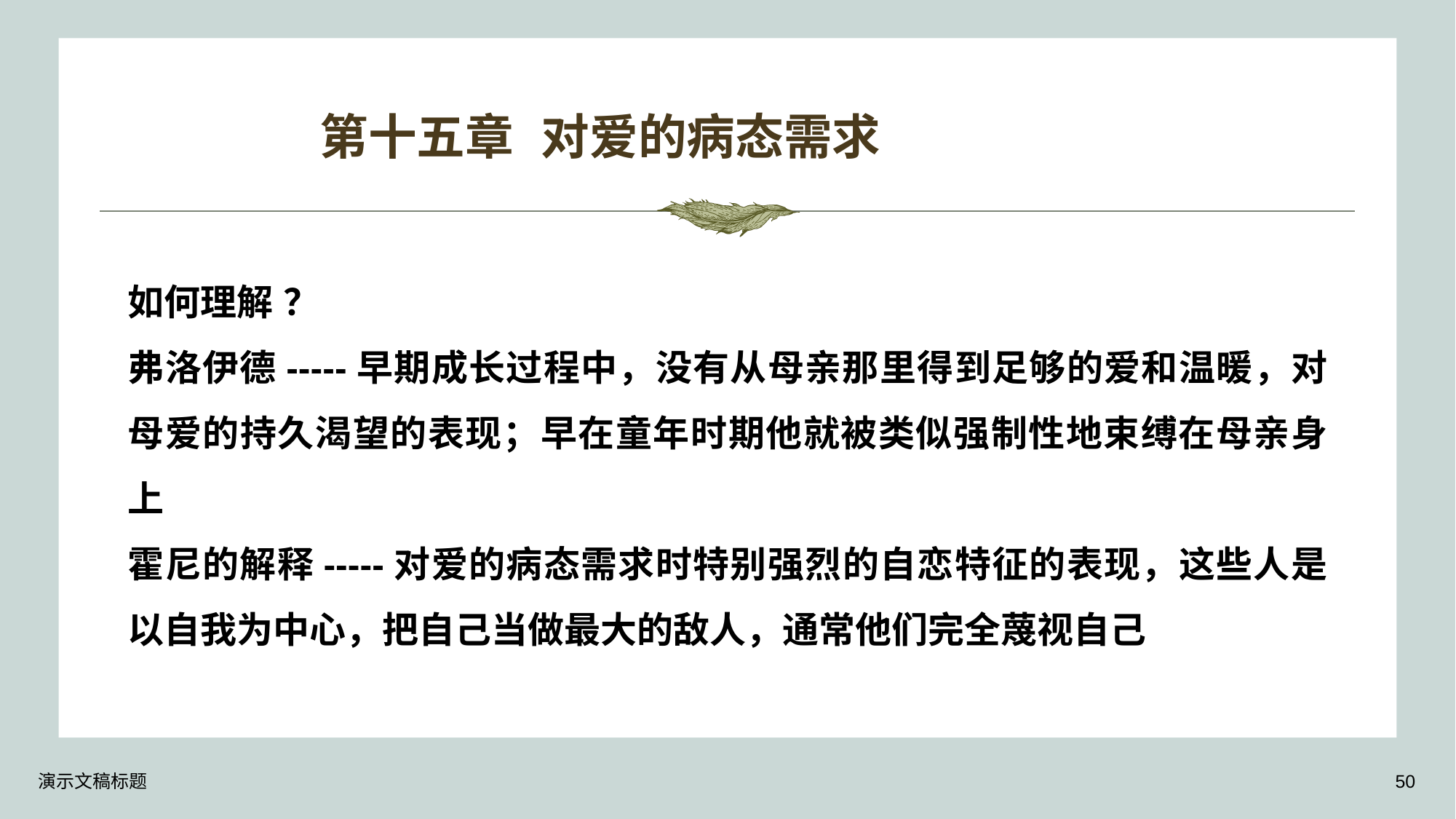

# 第十五章  对爱的病态需求
如何理解 ？
弗洛伊德-----早期成长过程中，没有从母亲那里得到足够的爱和温暖，对母爱的持久渴望的表现；早在童年时期他就被类似强制性地束缚在母亲身上
霍尼的解释-----对爱的病态需求时特别强烈的自恋特征的表现，这些人是以自我为中心，把自己当做最大的敌人，通常他们完全蔑视自己
演示文稿标题
50